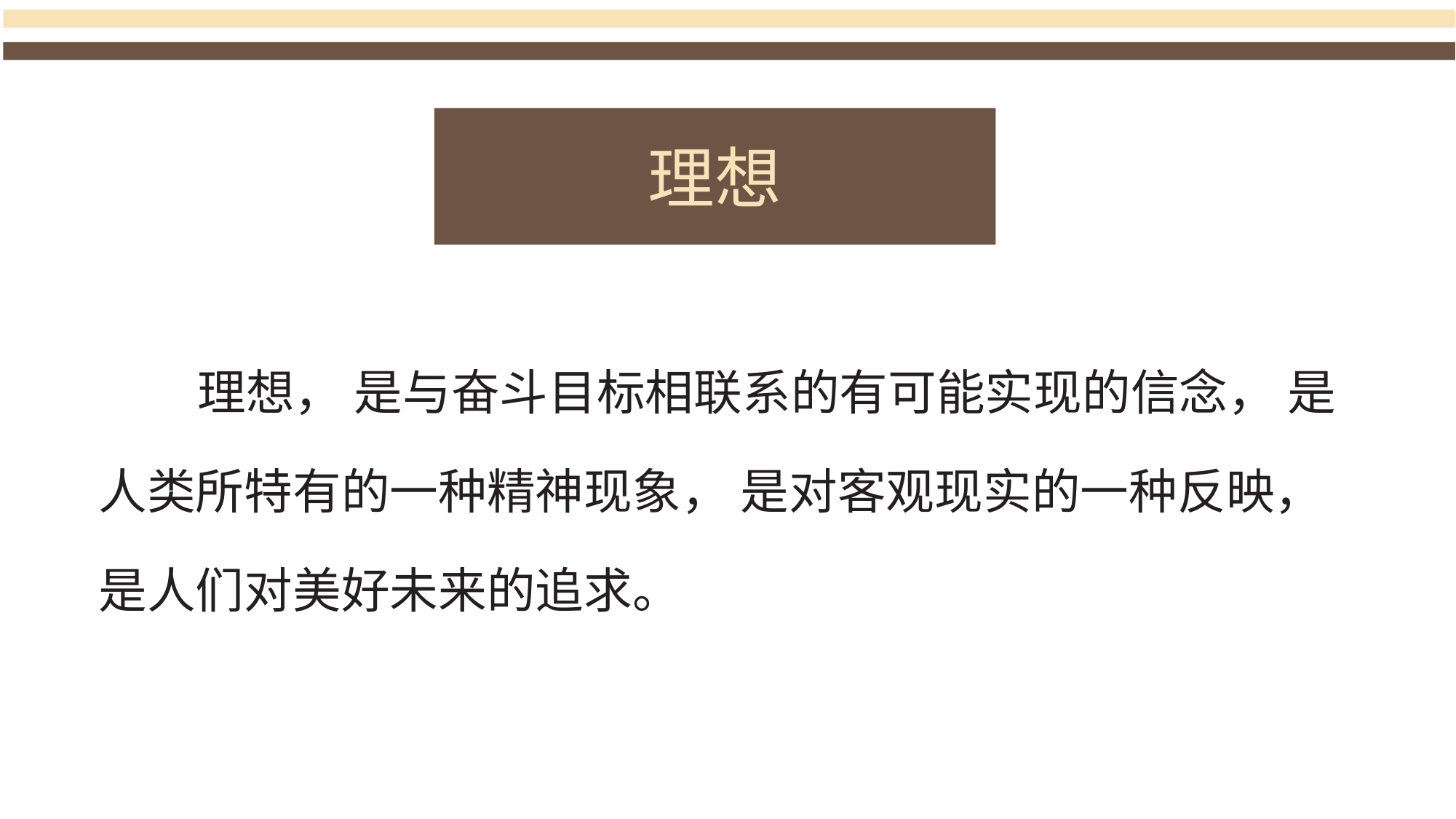

理想

        理想， 是与奋斗目标相联系的有可能实现的信念， 是人类所特有的一种精神现象， 是对客观现实的一种反映， 是人们对美好未来的追求。